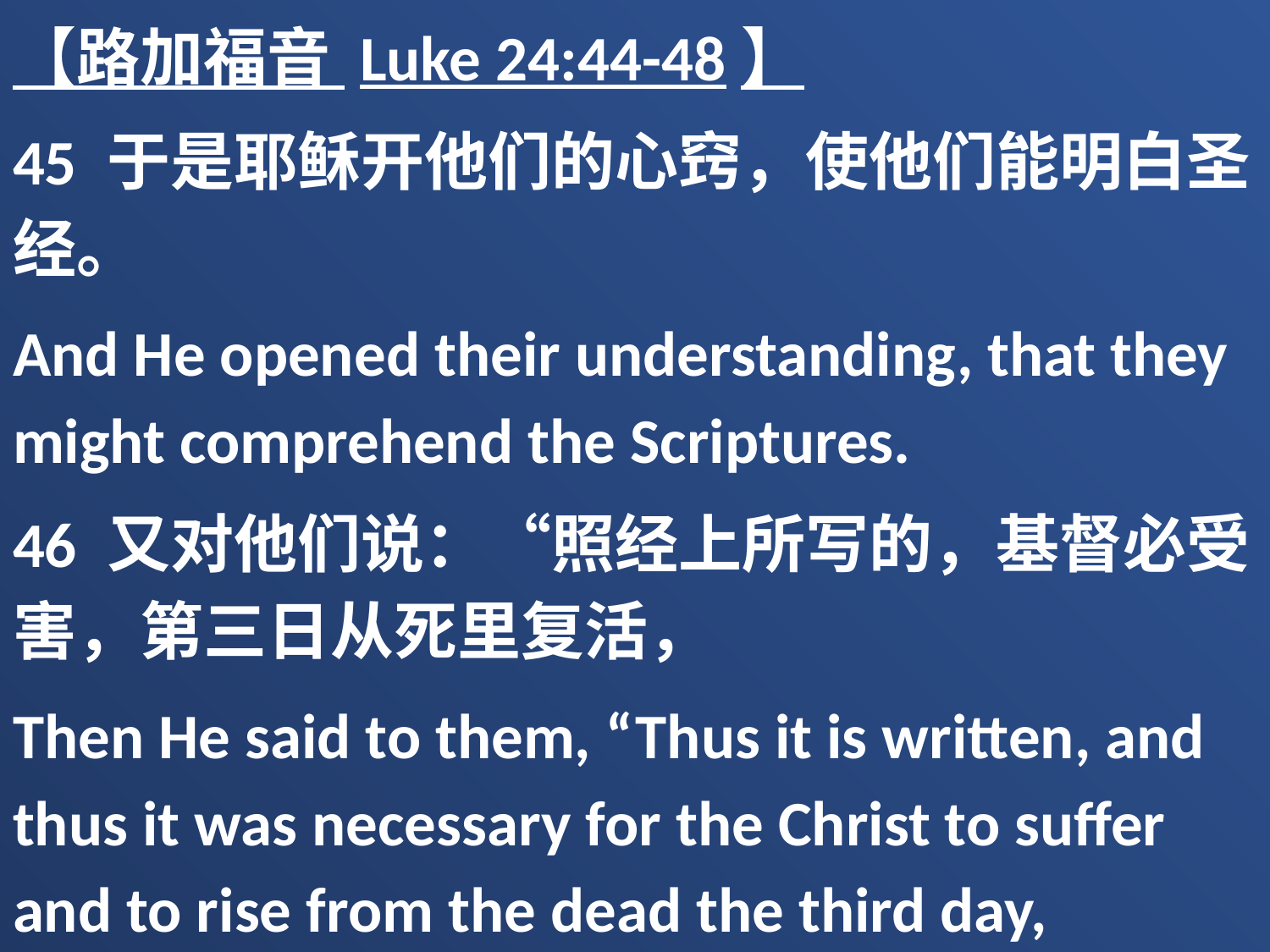

【路加福音 Luke 24:44-48】
45 于是耶稣开他们的心窍，使他们能明白圣经。
And He opened their understanding, that they might comprehend the Scriptures.
46 又对他们说：“照经上所写的，基督必受害，第三日从死里复活，
Then He said to them, “Thus it is written, and thus it was necessary for the Christ to suffer and to rise from the dead the third day,